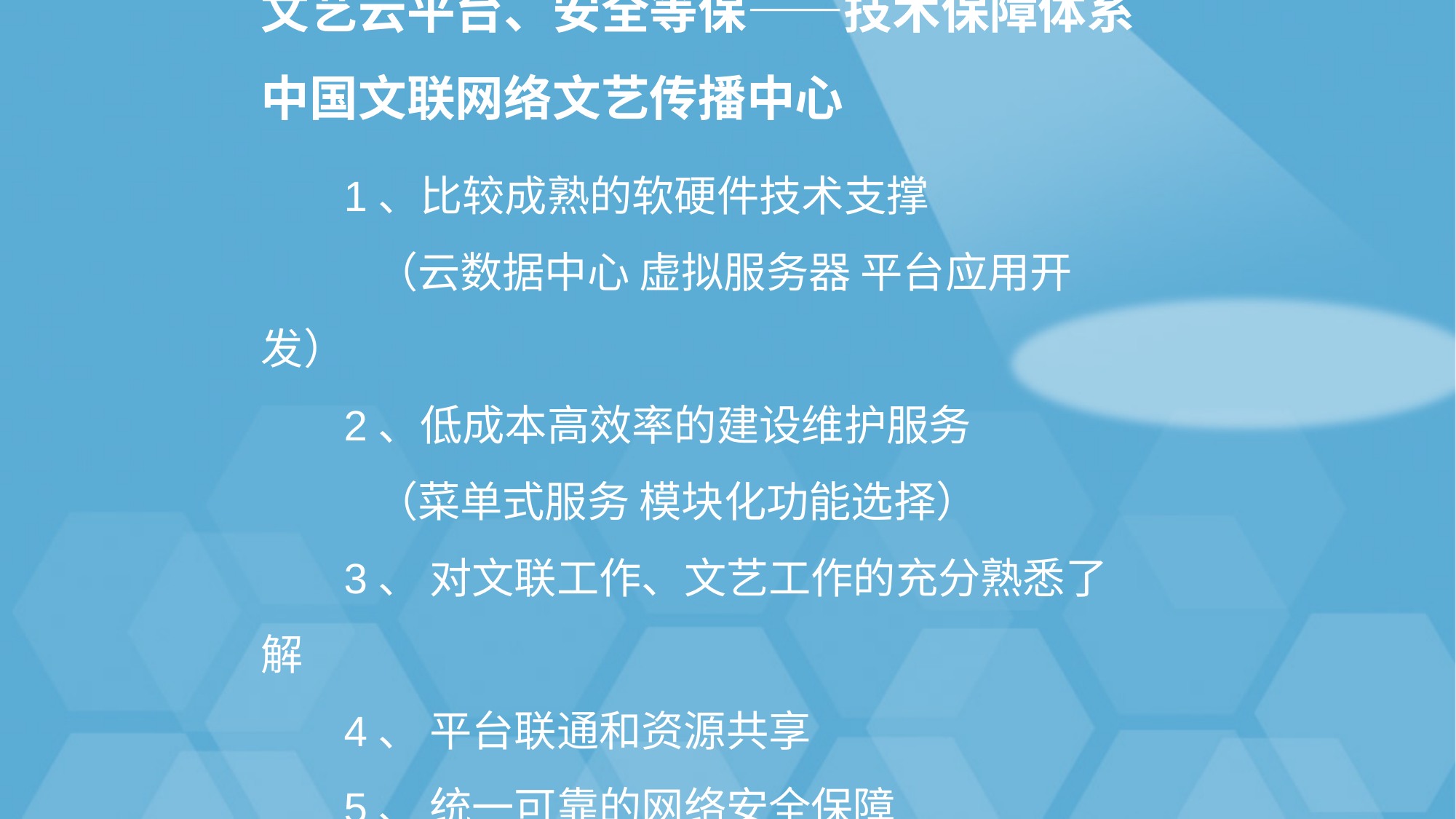

文艺云平台、安全等保——技术保障体系
中国文联网络文艺传播中心
       1、比较成熟的软硬件技术支撑
           （云数据中心 虚拟服务器 平台应用开发）
       2、低成本高效率的建设维护服务
           （菜单式服务 模块化功能选择）
       3、 对文联工作、文艺工作的充分熟悉了解
       4、 平台联通和资源共享
       5、 统一可靠的网络安全保障